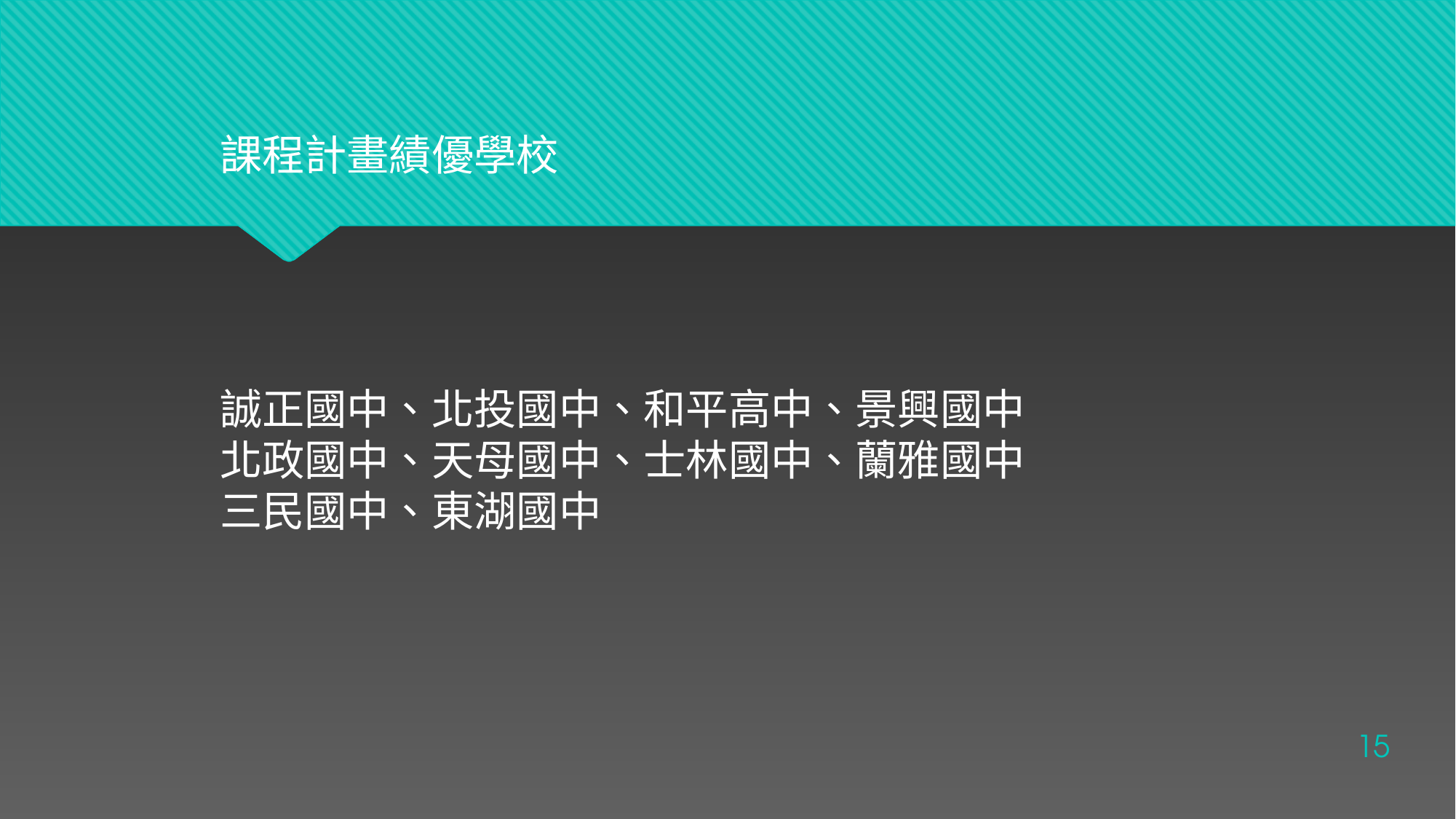

課程計畫績優學校

誠正國中、北投國中、和平高中、景興國中
北政國中、天母國中、士林國中、蘭雅國中
三民國中、東湖國中

15